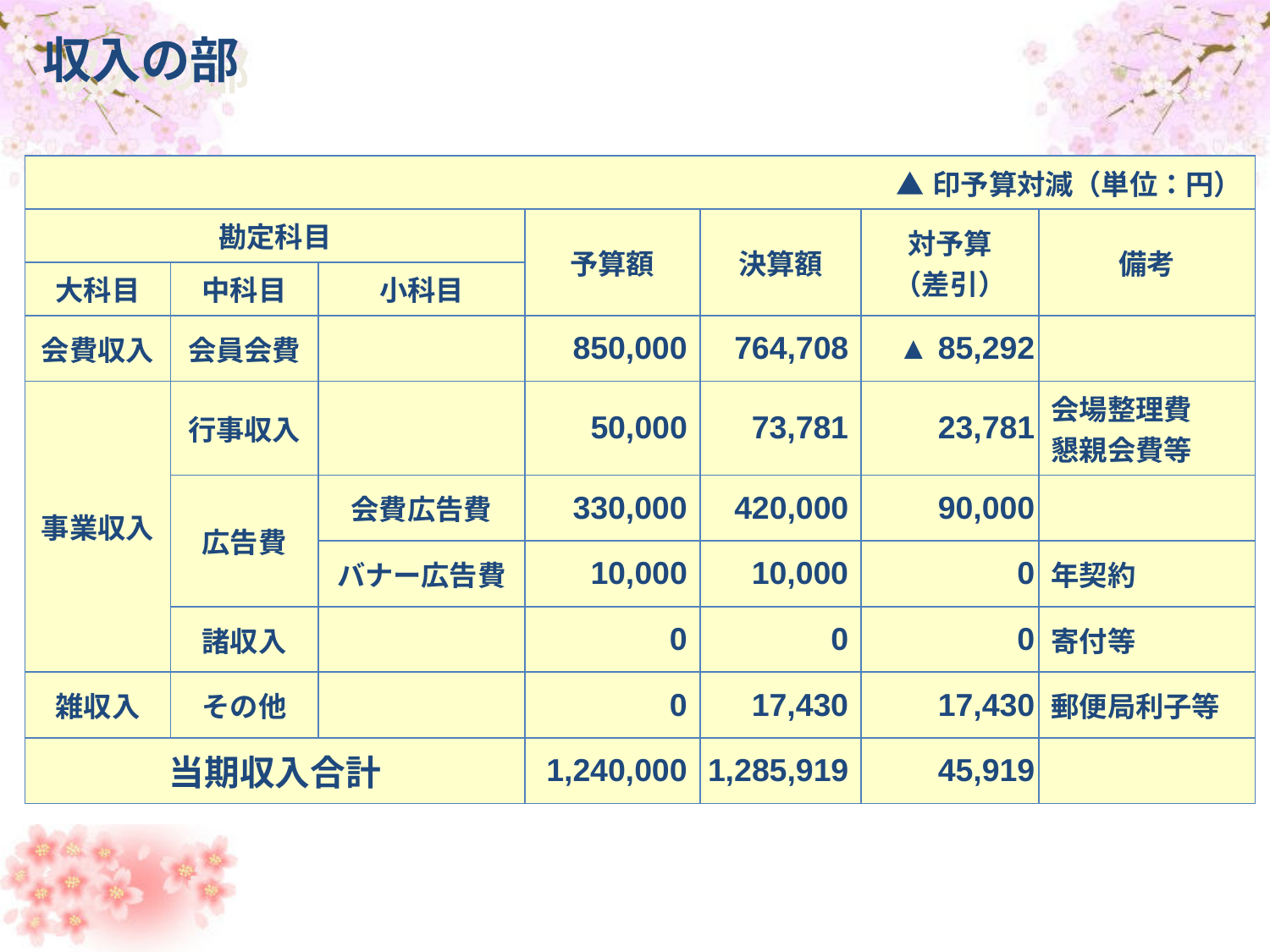

収入の部

| ▲印予算対減（単位：円） |  |  |  |  |  |  |
| --- | --- | --- | --- | --- | --- | --- |
| 勘定科目 |  |  | 予算額 | 決算額 | 対予算 （差引） | 備考 |
| 大科目 | 中科目 | 小科目 |  |  |  |  |
| 会費収入 | 会員会費 |  | 850,000 | 764,708 | ▲ 85,292 |  |
| 事業収入 | 行事収入 |  | 50,000 | 73,781 | 23,781 | 会場整理費 懇親会費等 |
|  | 広告費 | 会費広告費 | 330,000 | 420,000 | 90,000 |  |
|  |  | バナー広告費 | 10,000 | 10,000 | 0 | 年契約 |
|  | 諸収入 |  | 0 | 0 | 0 | 寄付等 |
| 雑収入 | その他 |  | 0 | 17,430 | 17,430 | 郵便局利子等 |
| 当期収入合計 |  |  | 1,240,000 | 1,285,919 | 45,919 |  |